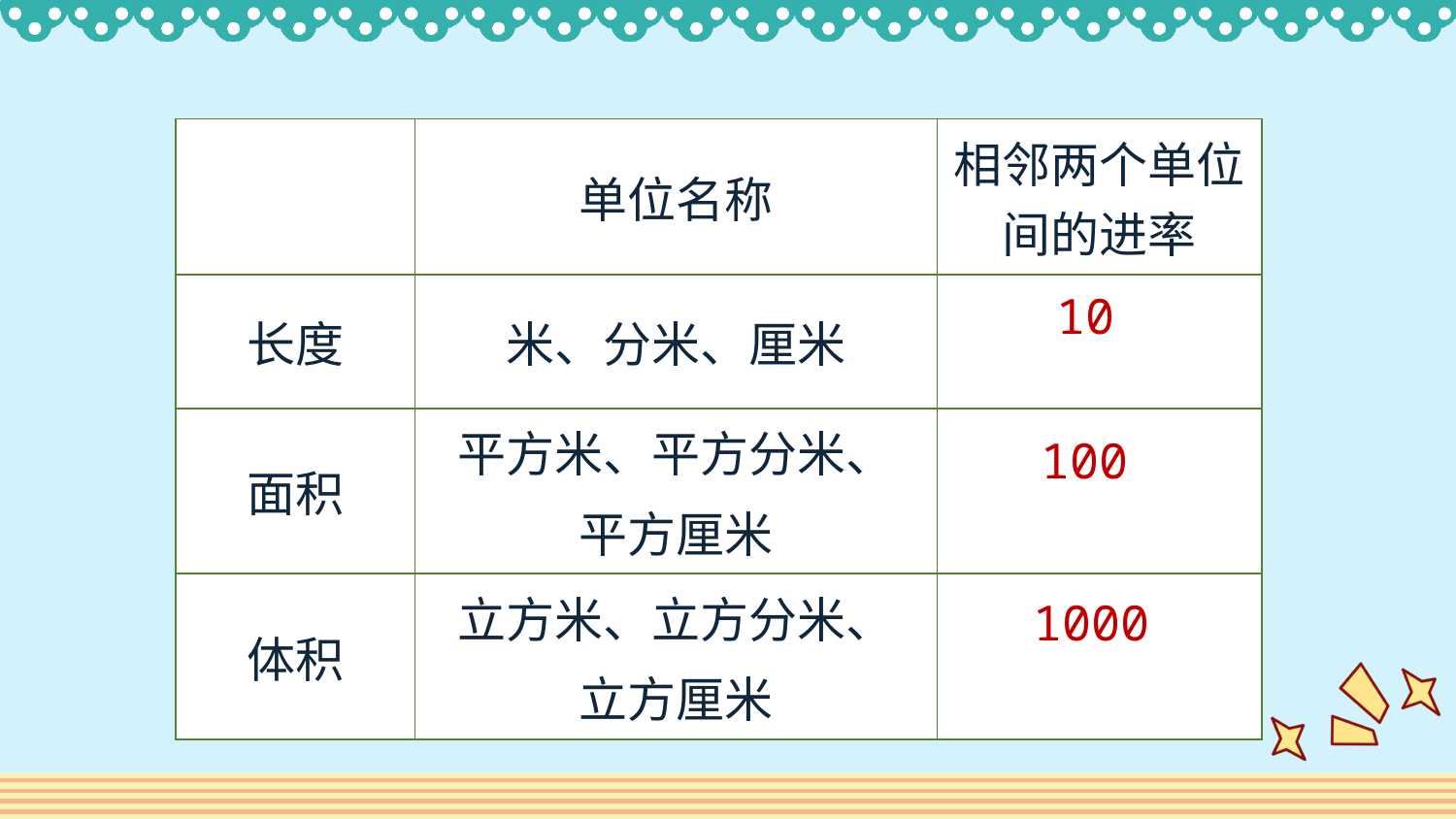

|  | 单位名称 | 相邻两个单位间的进率 |
| --- | --- | --- |
| 长度 | 米、分米、厘米 |  |
| 面积 | 平方米、平方分米、 平方厘米 |  |
| 体积 | 立方米、立方分米、 立方厘米 |  |
10
100
1000